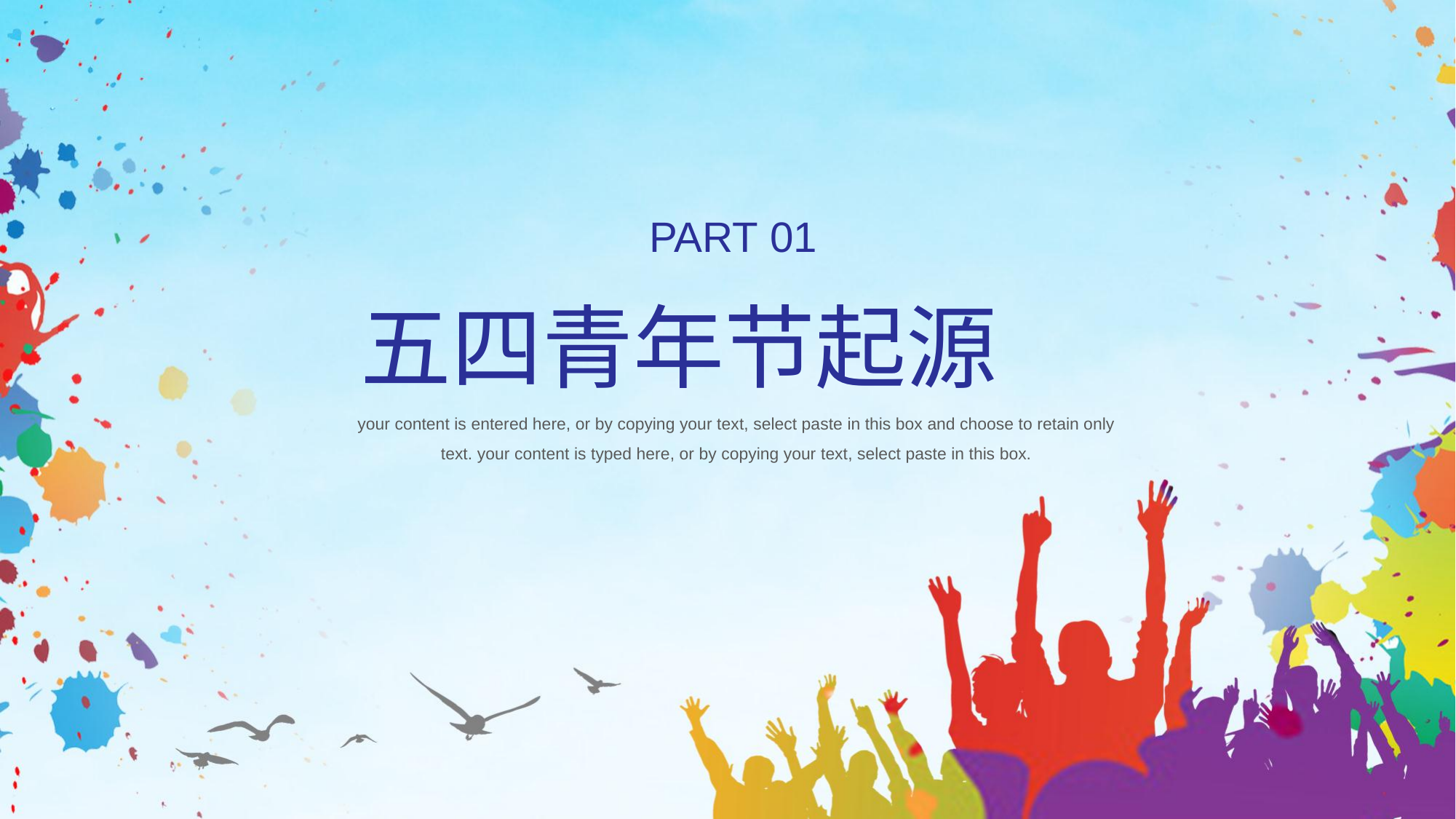

PART 01
五四青年节起源
your content is entered here, or by copying your text, select paste in this box and choose to retain only text. your content is typed here, or by copying your text, select paste in this box.